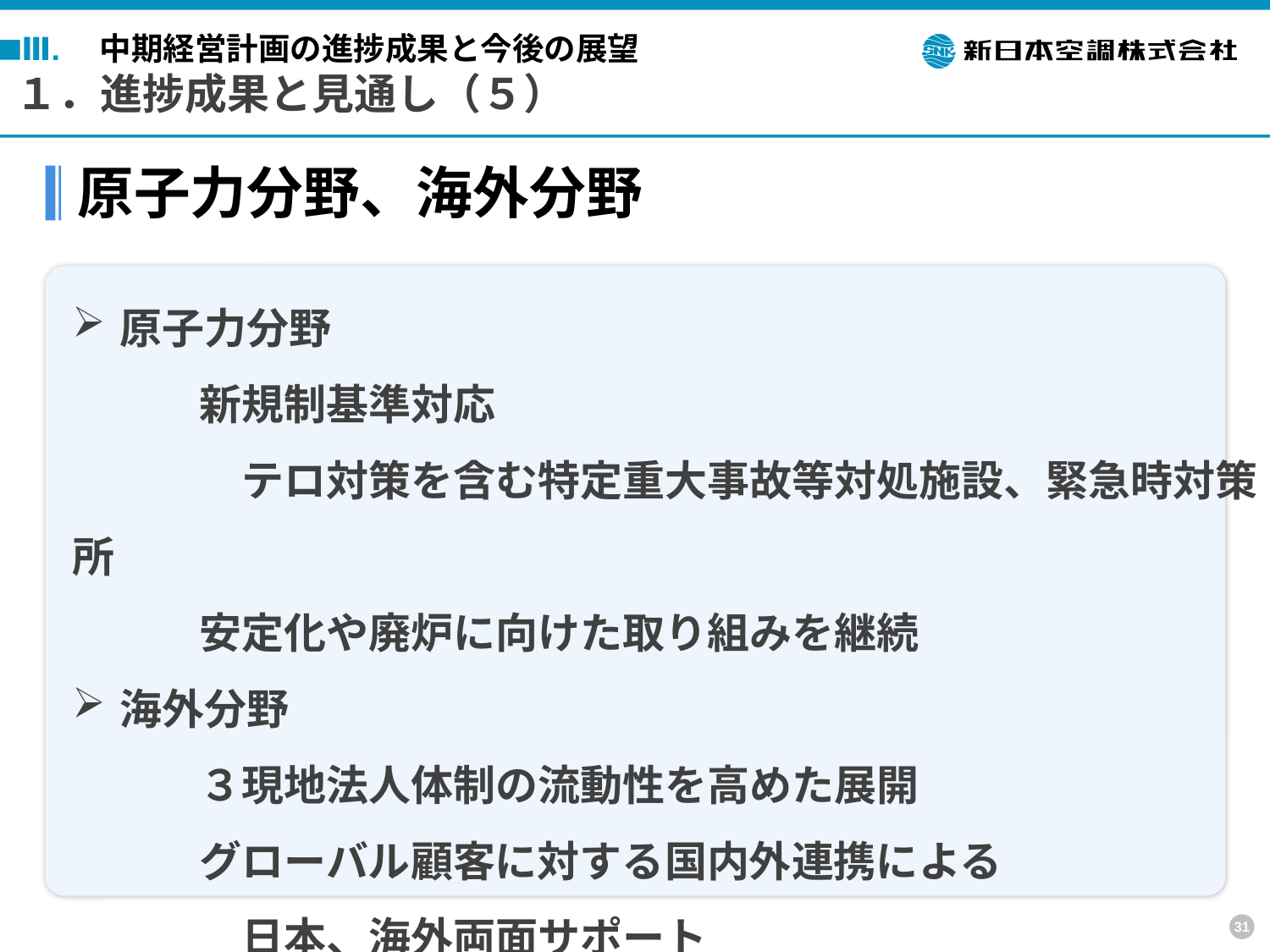

Ⅲ.　中期経営計画の進捗成果と今後の展望
１．進捗成果と見通し（５）
原子力分野、海外分野

原子力分野
　　　新規制基準対応
　　　　テロ対策を含む特定重大事故等対処施設、緊急時対策所
　　　安定化や廃炉に向けた取り組みを継続
海外分野
　　　３現地法人体制の流動性を高めた展開
　　　グローバル顧客に対する国内外連携による
　　　　日本、海外両面サポート